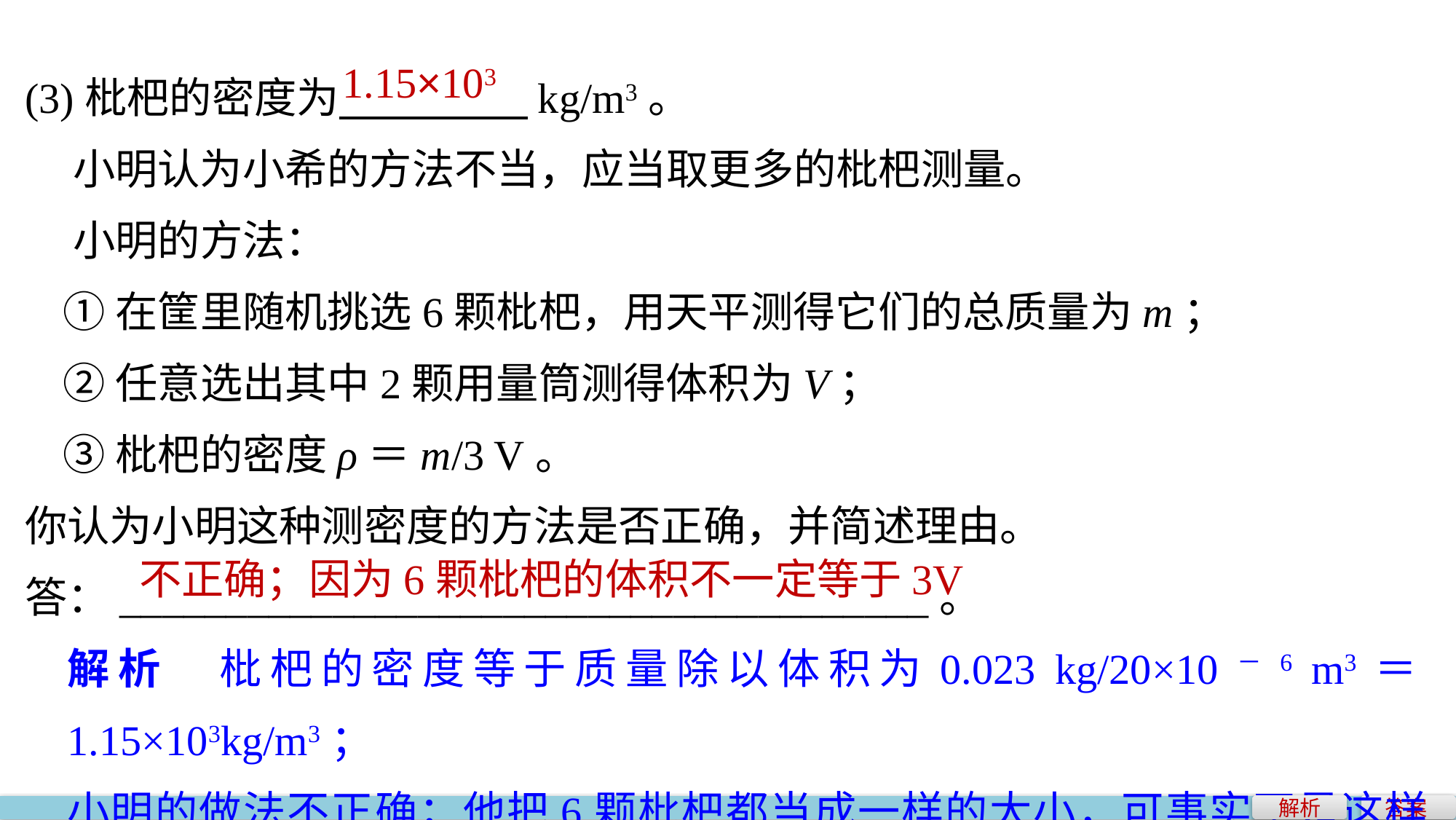

(3)枇杷的密度为　　  　　kg/m3。
    小明认为小希的方法不当，应当取更多的枇杷测量。
    小明的方法：
    ①在筐里随机挑选6颗枇杷，用天平测得它们的总质量为m；
    ②任意选出其中2颗用量筒测得体积为V；
    ③枇杷的密度ρ＝m/3 V。
你认为小明这种测密度的方法是否正确，并简述理由。
答：______________________________________。
1.15×103
不正确；因为6颗枇杷的体积不一定等于3V
解析　枇杷的密度等于质量除以体积为0.023 kg/20×10－6 m3＝1.15×103kg/m3；
小明的做法不正确；他把6颗枇杷都当成一样的大小，可事实不是这样的。
解析
答案